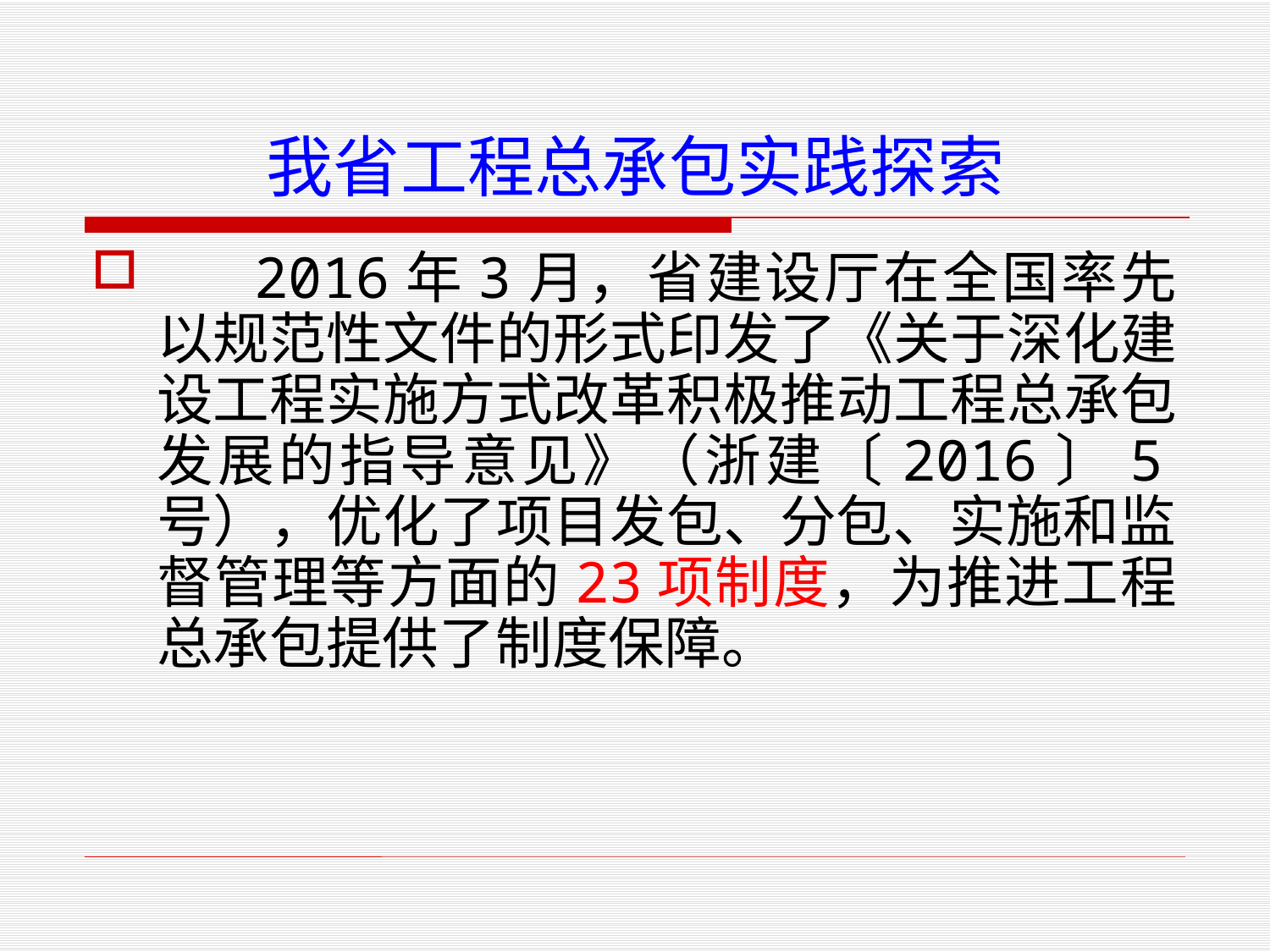

# 我省工程总承包实践探索
     2016年3月，省建设厅在全国率先以规范性文件的形式印发了《关于深化建设工程实施方式改革积极推动工程总承包发展的指导意见》（浙建〔2016〕5号），优化了项目发包、分包、实施和监督管理等方面的23项制度，为推进工程总承包提供了制度保障。